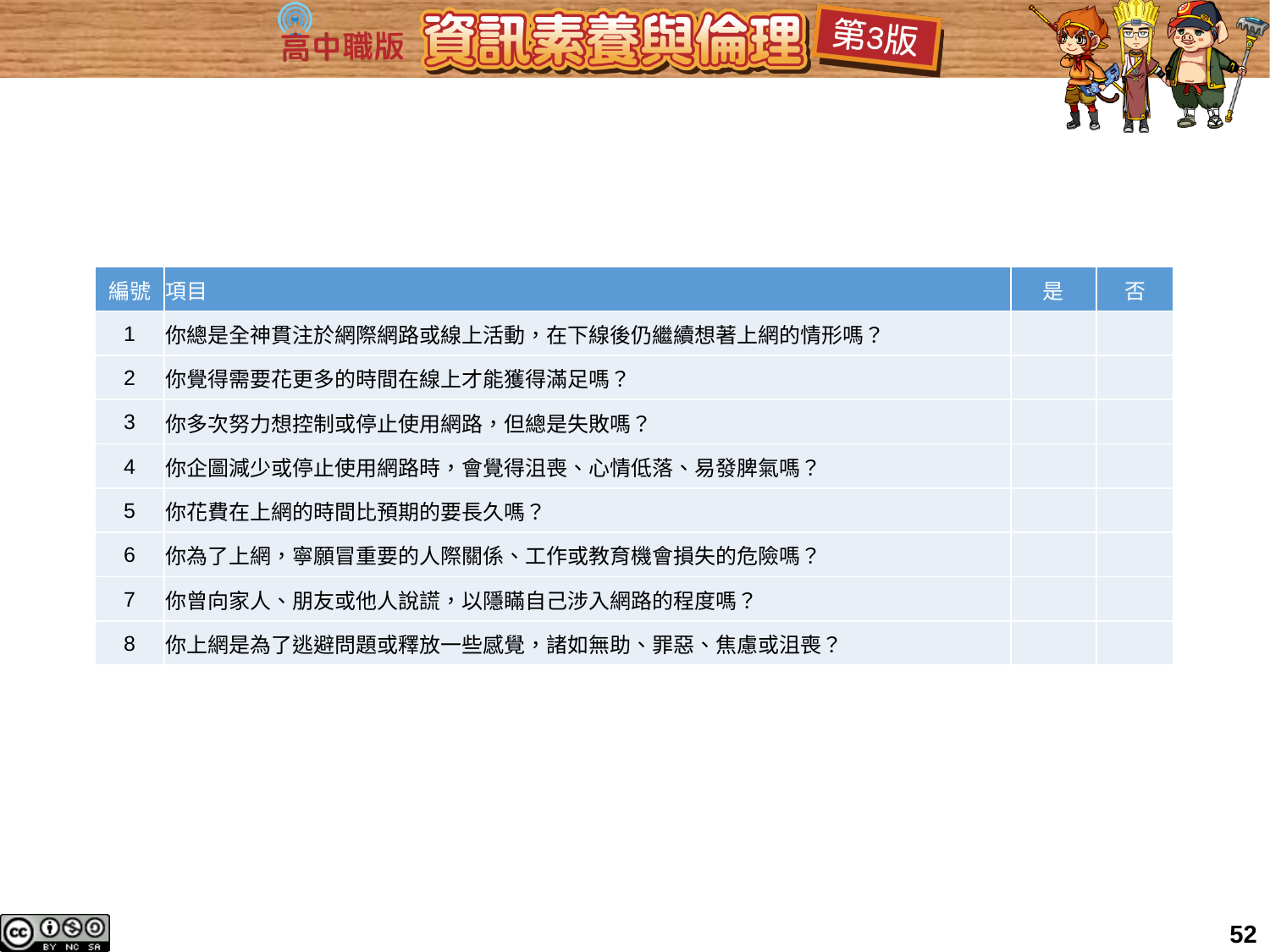

#
| 編號 | 項目 | 是 | 否 |
| --- | --- | --- | --- |
| 1 | 你總是全神貫注於網際網路或線上活動，在下線後仍繼續想著上網的情形嗎？ |  |  |
| 2 | 你覺得需要花更多的時間在線上才能獲得滿足嗎？ |  |  |
| 3 | 你多次努力想控制或停止使用網路，但總是失敗嗎？ |  |  |
| 4 | 你企圖減少或停止使用網路時，會覺得沮喪、心情低落、易發脾氣嗎？ |  |  |
| 5 | 你花費在上網的時間比預期的要長久嗎？ |  |  |
| 6 | 你為了上網，寧願冒重要的人際關係、工作或教育機會損失的危險嗎？ |  |  |
| 7 | 你曾向家人、朋友或他人說謊，以隱瞞自己涉入網路的程度嗎？ |  |  |
| 8 | 你上網是為了逃避問題或釋放一些感覺，諸如無助、罪惡、焦慮或沮喪？ |  |  |
52